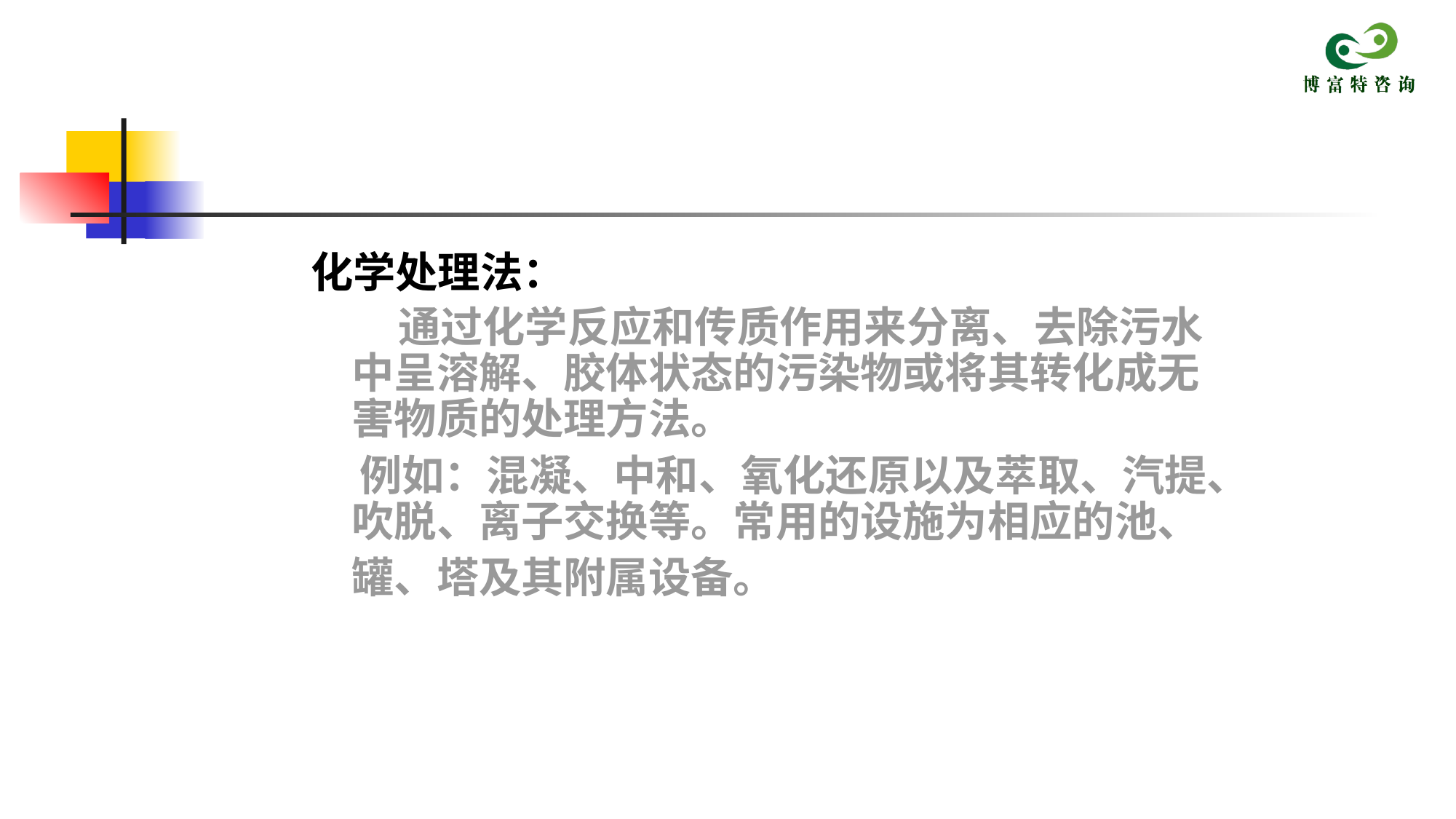

化学处理法：
        通过化学反应和传质作用来分离、去除污水中呈溶解、胶体状态的污染物或将其转化成无害物质的处理方法。
    例如：混凝、中和、氧化还原以及萃取、汽提、吹脱、离子交换等。常用的设施为相应的池、罐、塔及其附属设备。